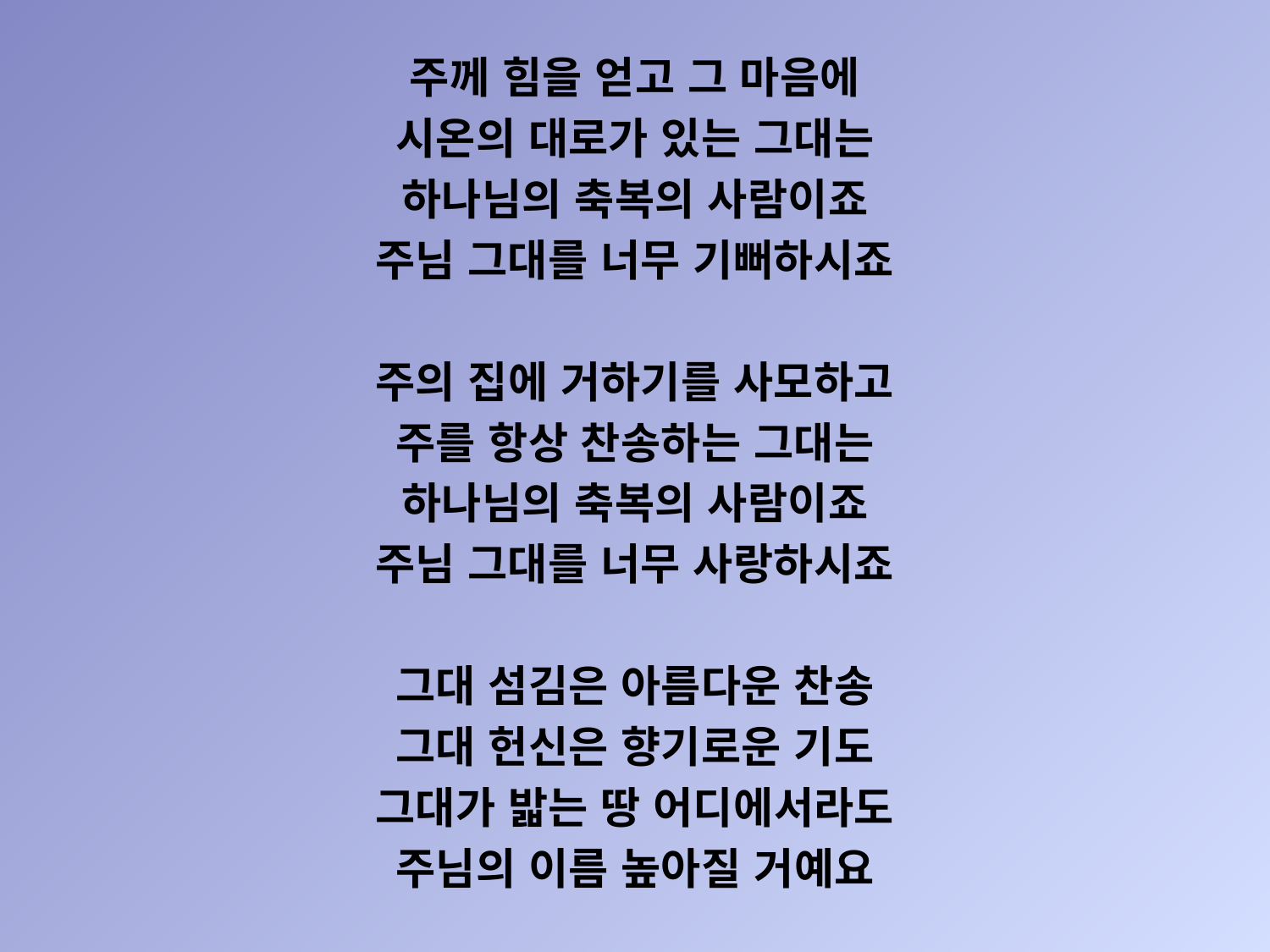

주께 힘을 얻고 그 마음에
시온의 대로가 있는 그대는
하나님의 축복의 사람이죠
주님 그대를 너무 기뻐하시죠

주의 집에 거하기를 사모하고
주를 항상 찬송하는 그대는
하나님의 축복의 사람이죠
주님 그대를 너무 사랑하시죠

그대 섬김은 아름다운 찬송
그대 헌신은 향기로운 기도
그대가 밟는 땅 어디에서라도
주님의 이름 높아질 거예요